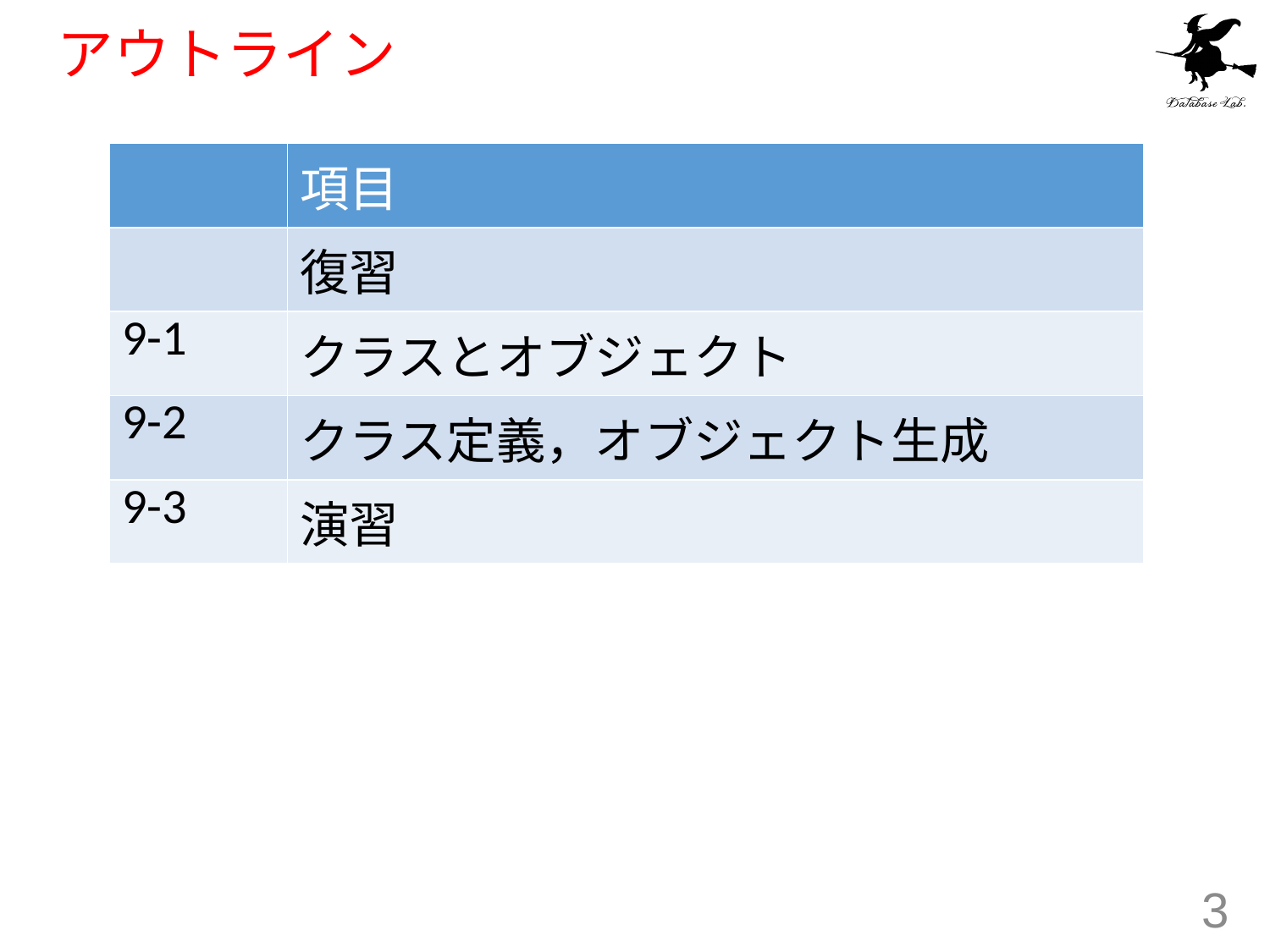

# アウトライン
|  | 項目 |
| --- | --- |
|  | 復習 |
| 9-1 | クラスとオブジェクト |
| 9-2 | クラス定義，オブジェクト生成 |
| 9-3 | 演習 |
3